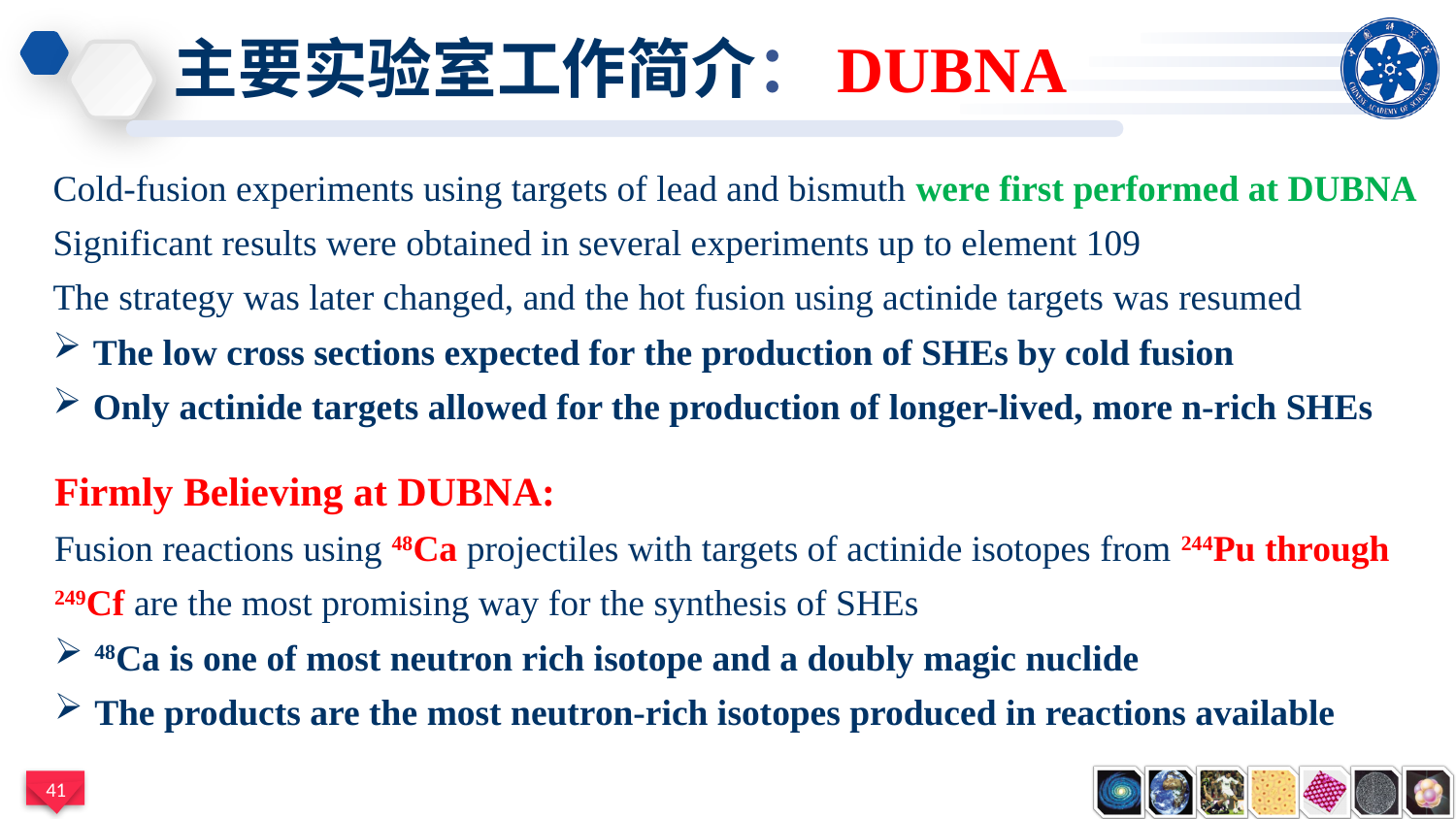

# 主要实验室工作简介：DUBNA
Cold-fusion experiments using targets of lead and bismuth were first performed at DUBNA Significant results were obtained in several experiments up to element 109
The strategy was later changed, and the hot fusion using actinide targets was resumed
The low cross sections expected for the production of SHEs by cold fusion
Only actinide targets allowed for the production of longer-lived, more n-rich SHEs
Firmly Believing at DUBNA:
Fusion reactions using 48Ca projectiles with targets of actinide isotopes from 244Pu through 249Cf are the most promising way for the synthesis of SHEs
48Ca is one of most neutron rich isotope and a doubly magic nuclide
The products are the most neutron-rich isotopes produced in reactions available